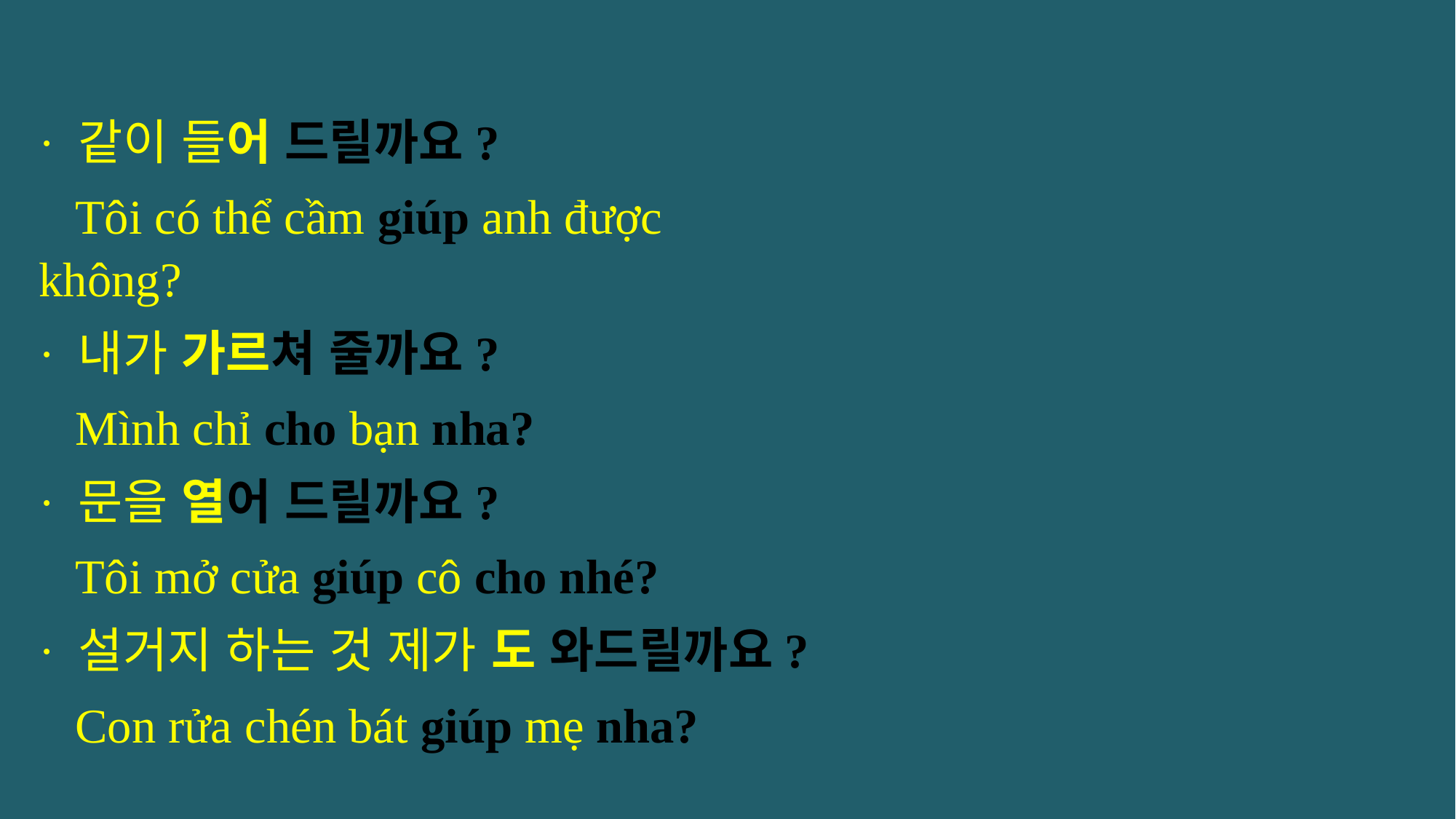

· 같이 들어 드릴까요?
   Tôi có thể cầm giúp anh được không?
· 내가 가르쳐 줄까요?
   Mình chỉ cho bạn nha?
· 문을 열어 드릴까요?
   Tôi mở cửa giúp cô cho nhé?
· 설거지 하는 것 제가 도 와드릴까요?
   Con rửa chén bát giúp mẹ nha?